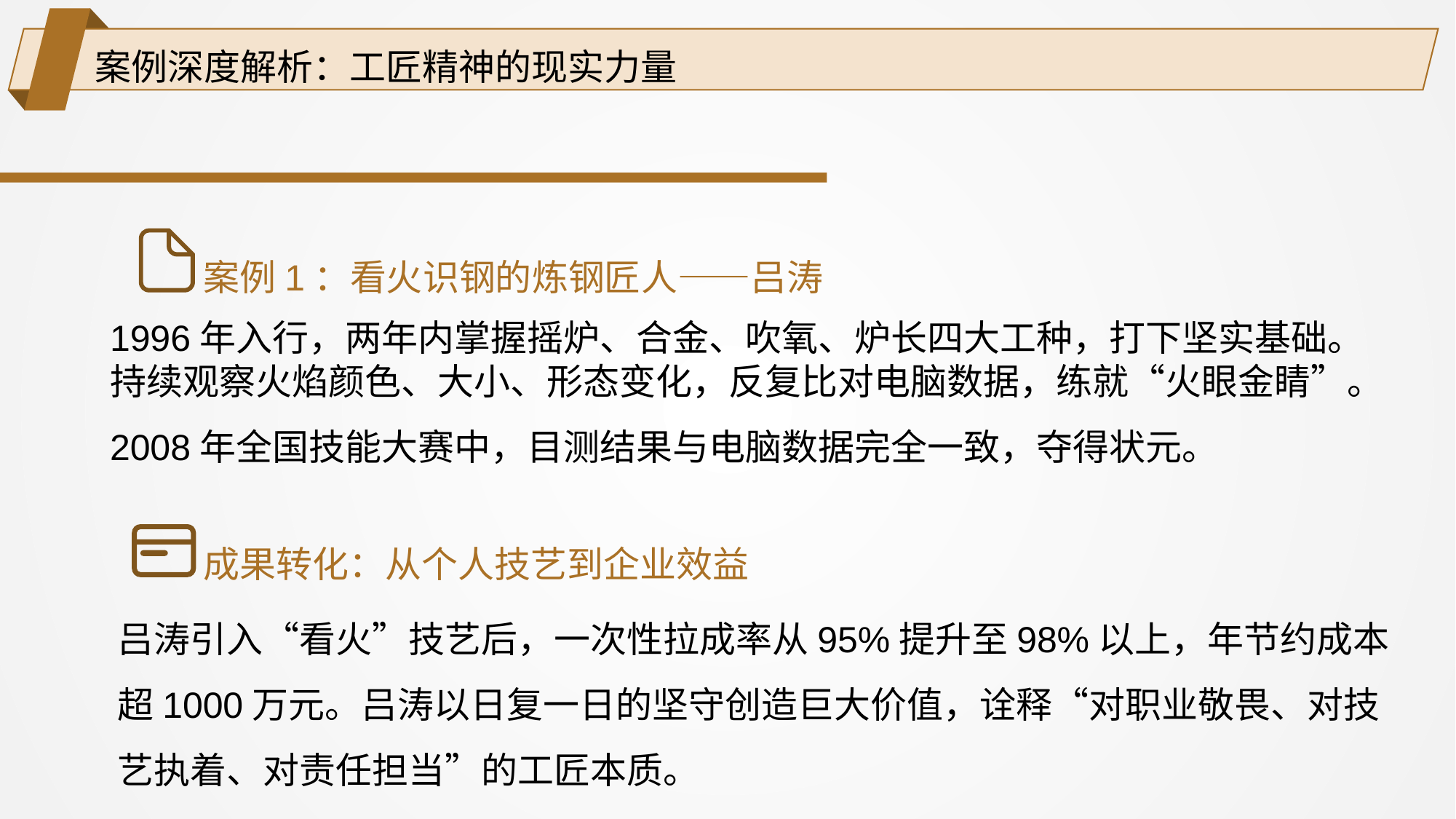

案例深度解析：工匠精神的现实力量

案例1：看火识钢的炼钢匠人——吕涛
1996年入行，两年内掌握摇炉、合金、吹氧、炉长四大工种，打下坚实基础。
持续观察火焰颜色、大小、形态变化，反复比对电脑数据，练就“火眼金睛”。
2008年全国技能大赛中，目测结果与电脑数据完全一致，夺得状元。

成果转化：从个人技艺到企业效益
吕涛引入“看火”技艺后，一次性拉成率从95%提升至98%以上，年节约成本超1000万元。吕涛以日复一日的坚守创造巨大价值，诠释“对职业敬畏、对技艺执着、对责任担当”的工匠本质。